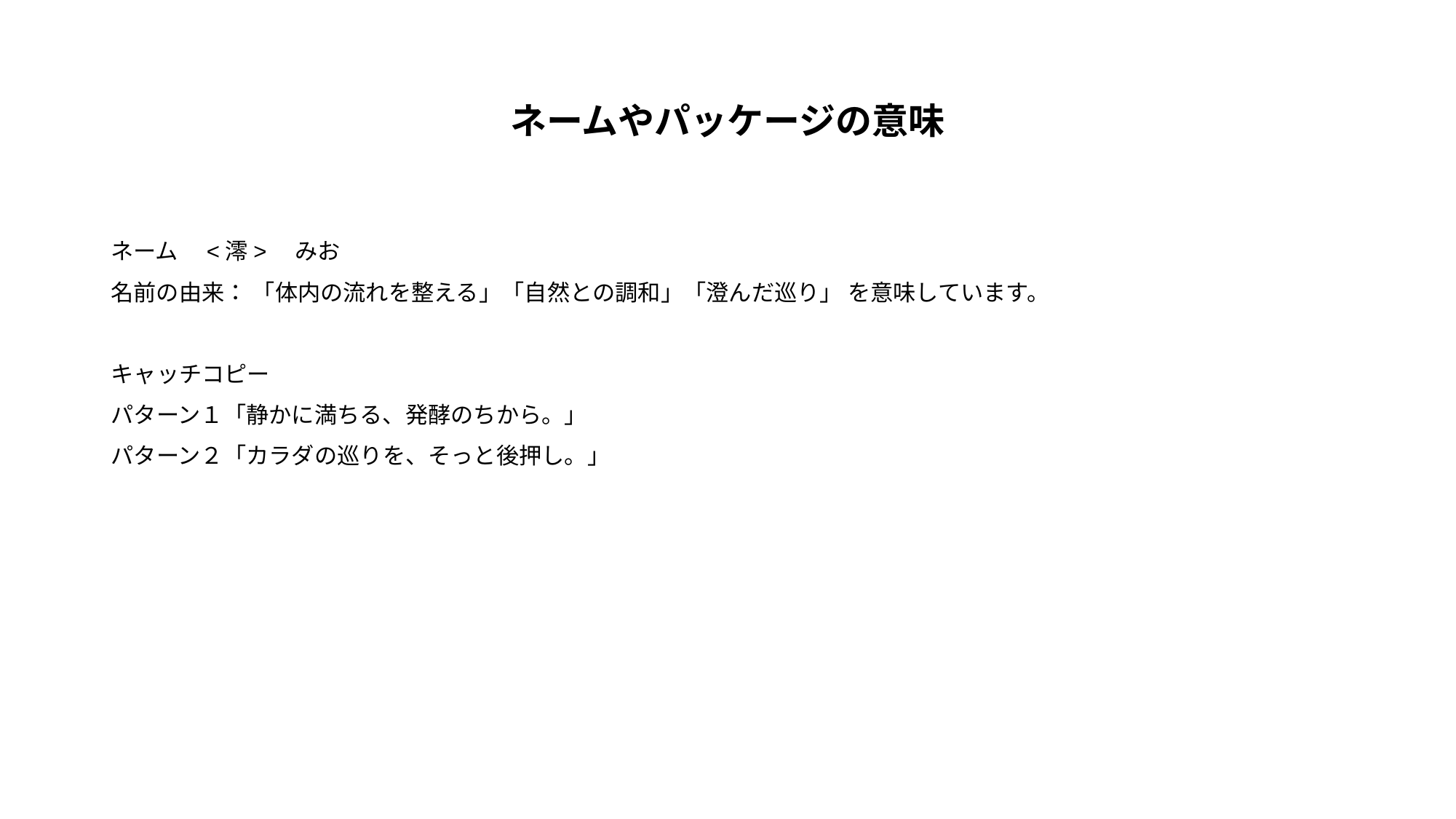

# ネームやパッケージの意味
ネーム　<澪>　みお
名前の由来： 「体内の流れを整える」「自然との調和」「澄んだ巡り」 を意味しています。
キャッチコピー
パターン１「静かに満ちる、発酵のちから。」
パターン２「カラダの巡りを、そっと後押し。」